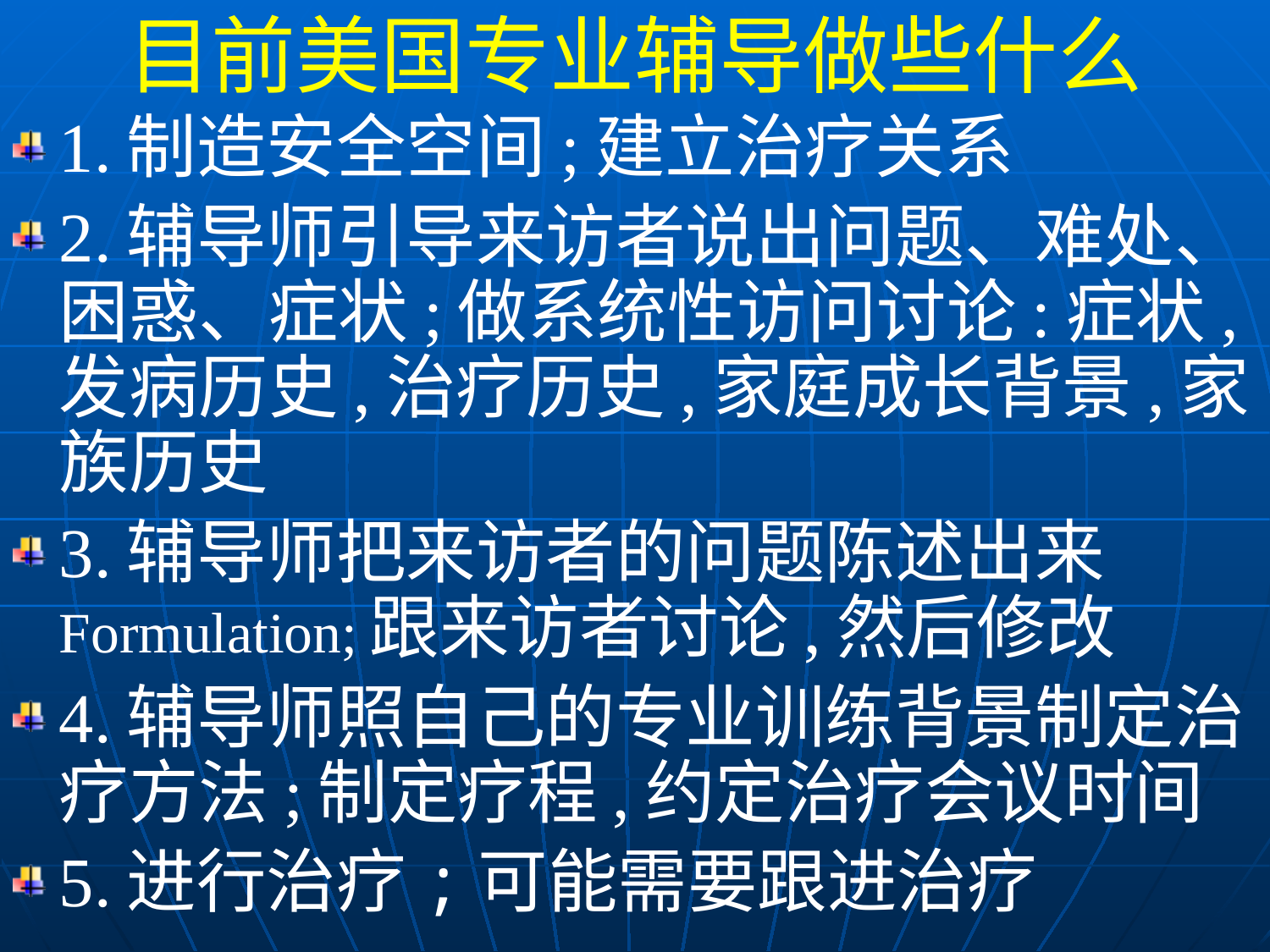

目前美国专业辅导做些什么
1.制造安全空间;建立治疗关系
2.辅导师引导来访者说出问题、难处、困惑、症状;做系统性访问讨论:症状,发病历史,治疗历史,家庭成长背景,家族历史
3.辅导师把来访者的问题陈述出来Formulation;跟来访者讨论,然后修改
4.辅导师照自己的专业训练背景制定治疗方法;制定疗程,约定治疗会议时间
5.进行治疗;可能需要跟进治疗